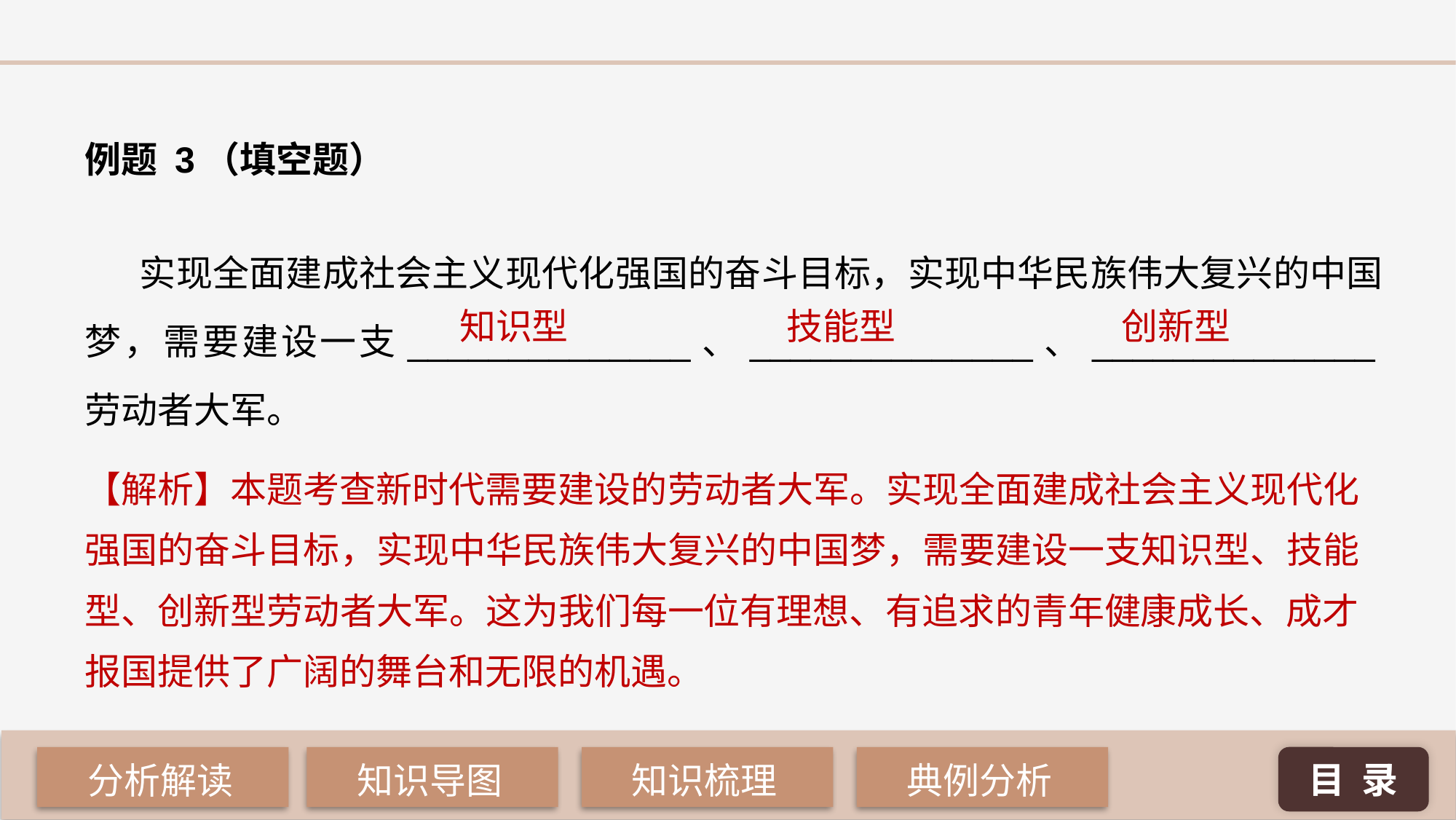

例题 3（填空题）
实现全面建成社会主义现代化强国的奋斗目标，实现中华民族伟大复兴的中国梦，需要建设一支______________、______________、______________劳动者大军。
知识型
技能型
创新型
【解析】本题考查新时代需要建设的劳动者大军。实现全面建成社会主义现代化强国的奋斗目标，实现中华民族伟大复兴的中国梦，需要建设一支知识型、技能型、创新型劳动者大军。这为我们每一位有理想、有追求的青年健康成长、成才报国提供了广阔的舞台和无限的机遇。